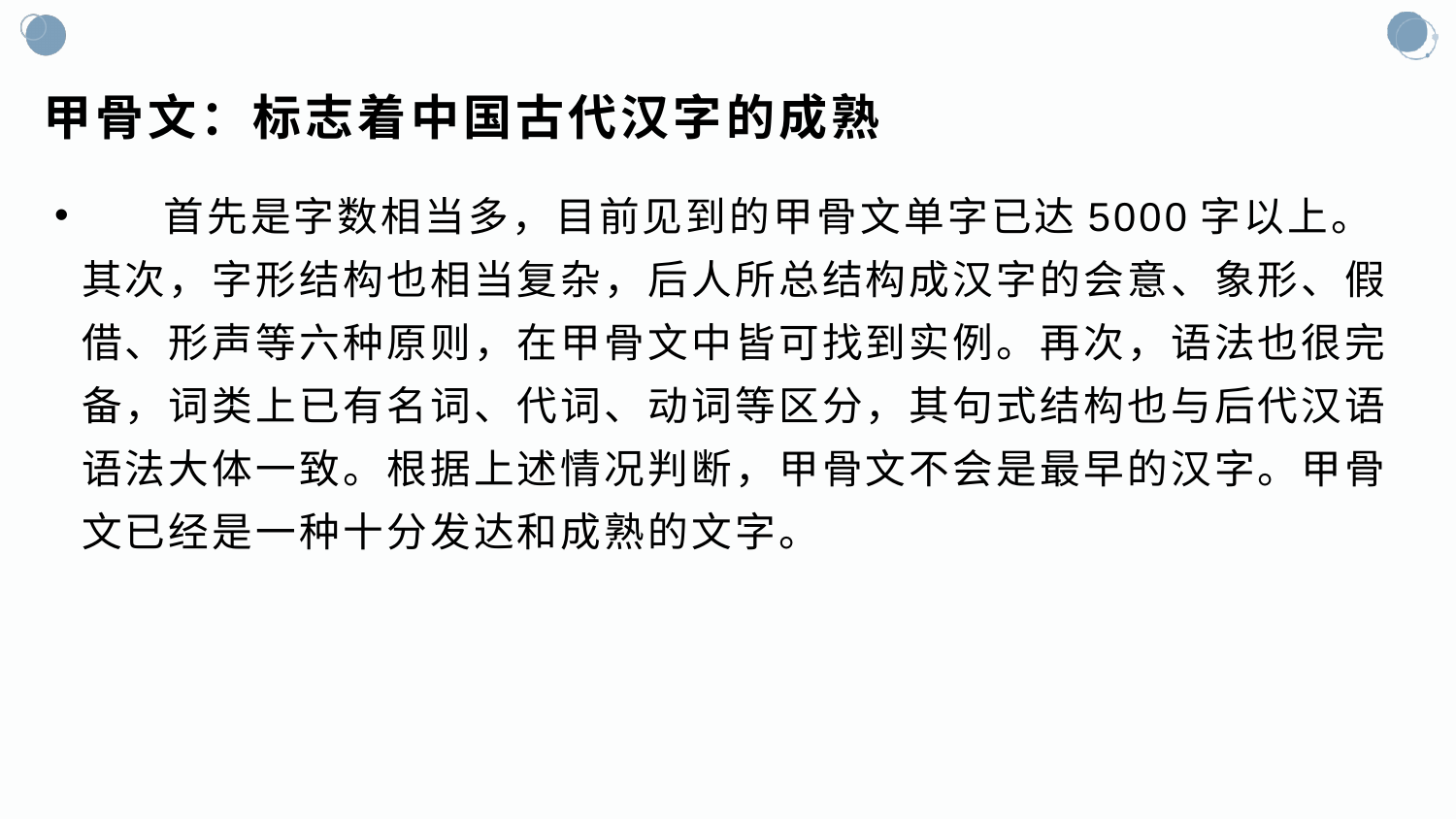

# 甲骨文：标志着中国古代汉字的成熟
      首先是字数相当多，目前见到的甲骨文单字已达5000字以上。其次，字形结构也相当复杂，后人所总结构成汉字的会意、象形、假借、形声等六种原则，在甲骨文中皆可找到实例。再次，语法也很完备，词类上已有名词、代词、动词等区分，其句式结构也与后代汉语语法大体一致。根据上述情况判断，甲骨文不会是最早的汉字。甲骨文已经是一种十分发达和成熟的文字。